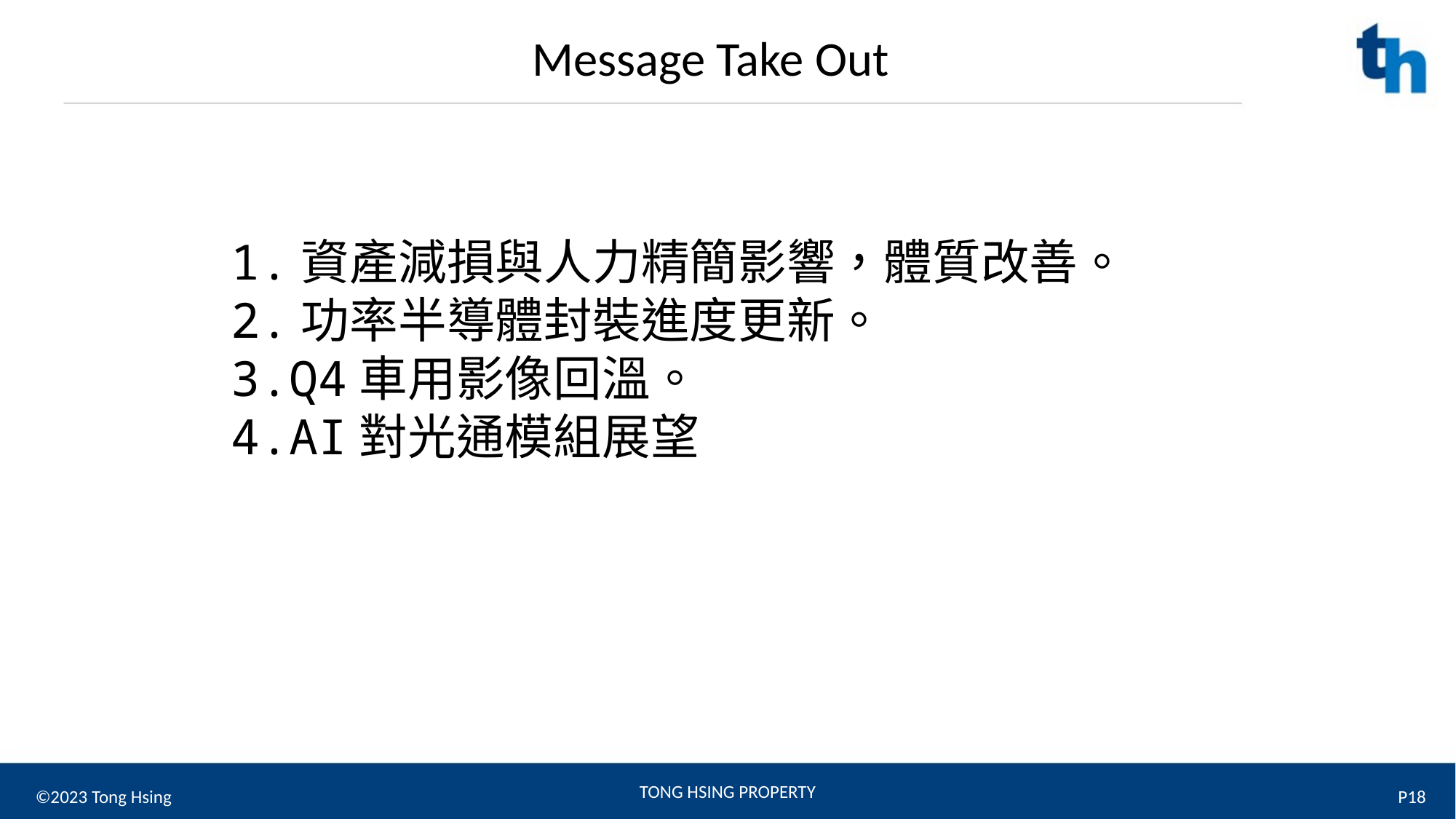

Message Take Out
1.資產減損與人力精簡影響，體質改善。
2.功率半導體封裝進度更新。
3.Q4車用影像回溫。
4.AI對光通模組展望
©2023 Tong Hsing
P18
TONG HSING PROPERTY